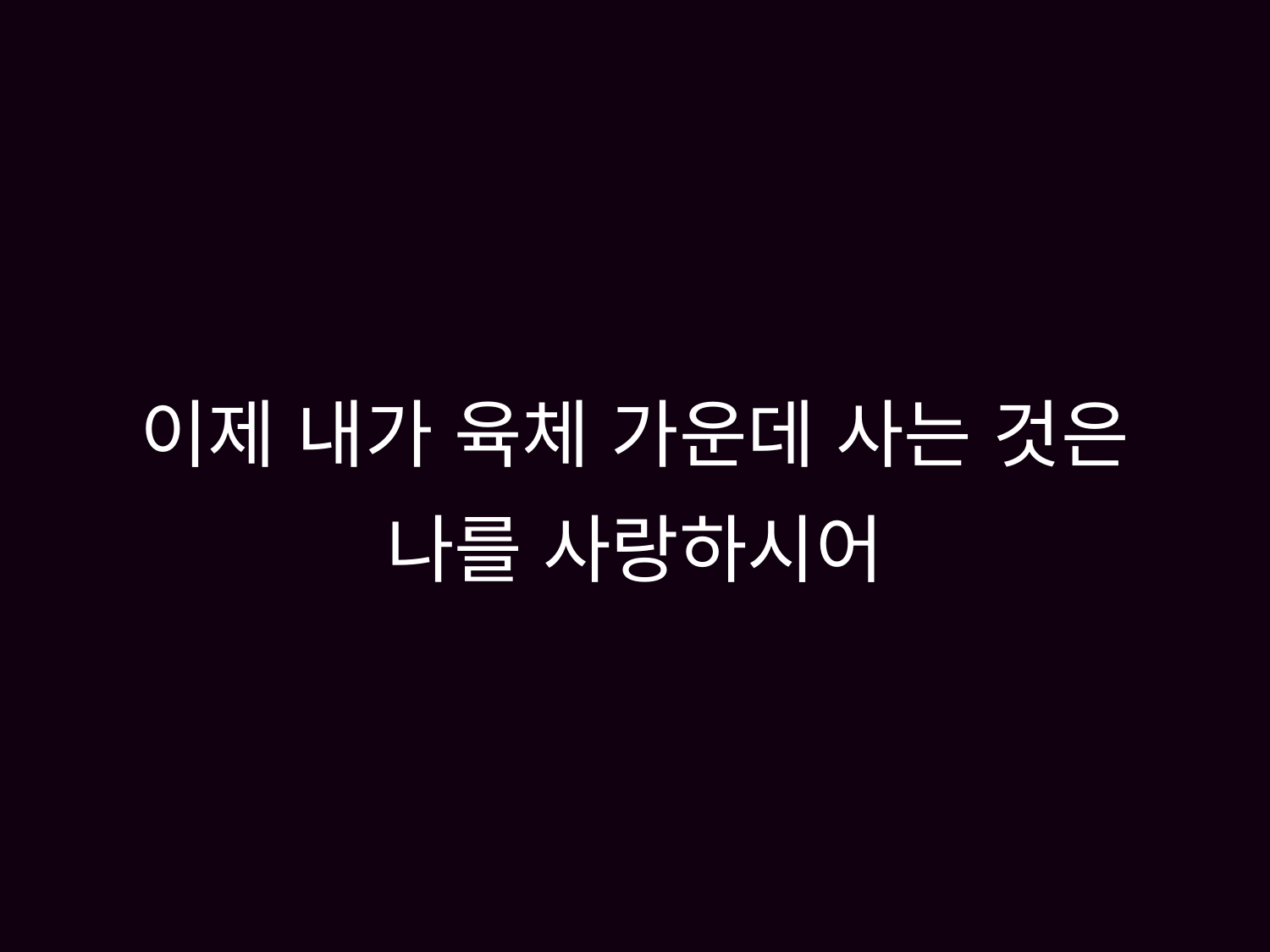

# 이제 내가 육체 가운데 사는 것은 나를 사랑하시어